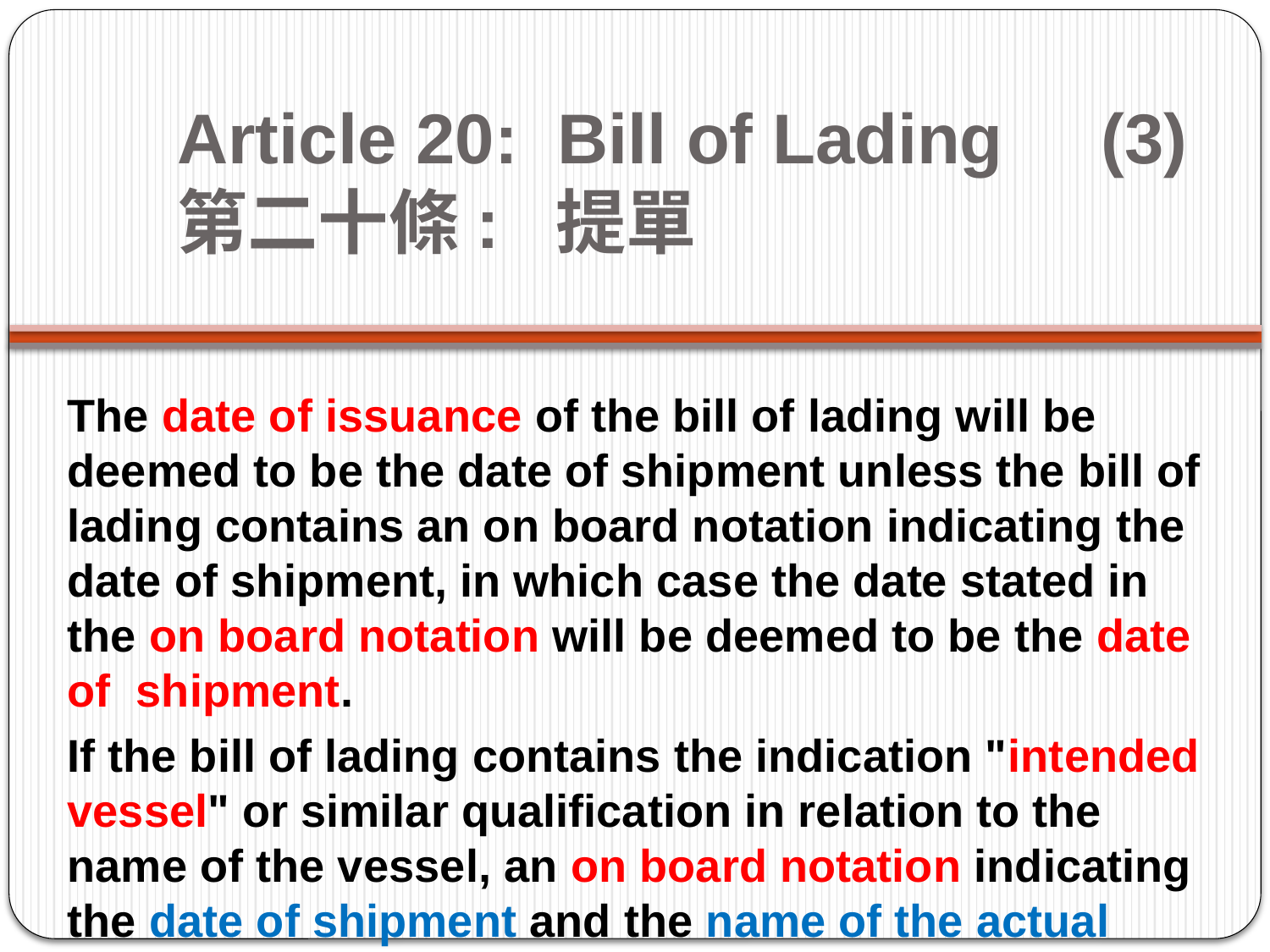

# Article 20:  Bill of Lading     (3) 第二十條:  提單
The date of issuance of the bill of lading will be deemed to be the date of shipment unless the bill of lading contains an on board notation indicating the date of shipment, in which case the date stated in the on board notation will be deemed to be the date of  shipment.
If the bill of lading contains the indication "intended vessel" or similar qualification in relation to the name of the vessel, an on board notation indicating the date of shipment and the name of the actual vessel is required.